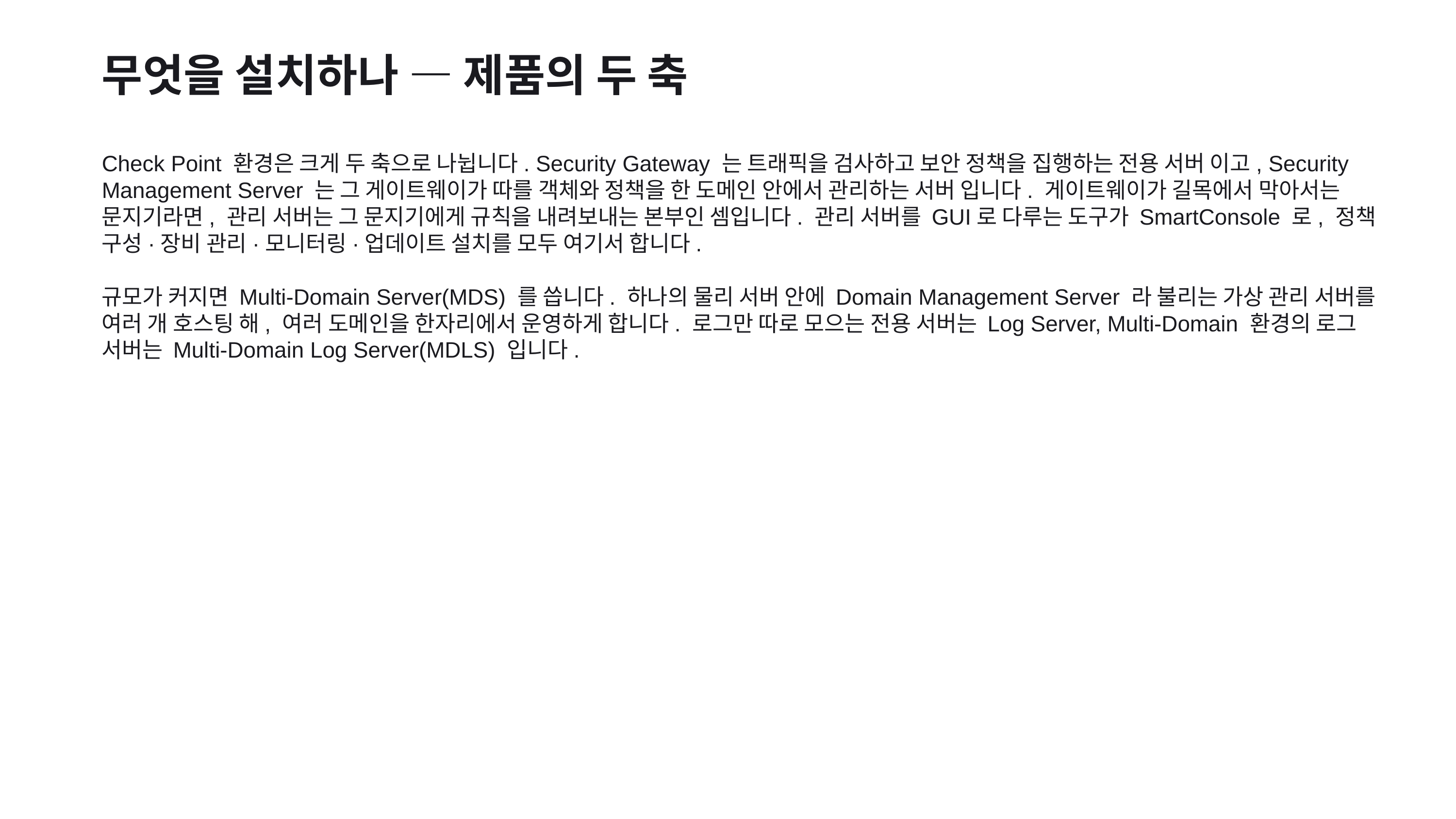

무엇을 설치하나 — 제품의 두 축
Check Point 환경은 크게 두 축으로 나뉩니다. Security Gateway 는 트래픽을 검사하고 보안 정책을 집행하는 전용 서버 이고, Security Management Server 는 그 게이트웨이가 따를 객체와 정책을 한 도메인 안에서 관리하는 서버 입니다. 게이트웨이가 길목에서 막아서는 문지기라면, 관리 서버는 그 문지기에게 규칙을 내려보내는 본부인 셈입니다. 관리 서버를 GUI로 다루는 도구가 SmartConsole 로, 정책 구성·장비 관리·모니터링·업데이트 설치를 모두 여기서 합니다.

규모가 커지면 Multi-Domain Server(MDS) 를 씁니다. 하나의 물리 서버 안에 Domain Management Server 라 불리는 가상 관리 서버를 여러 개 호스팅 해, 여러 도메인을 한자리에서 운영하게 합니다. 로그만 따로 모으는 전용 서버는 Log Server, Multi-Domain 환경의 로그 서버는 Multi-Domain Log Server(MDLS) 입니다.